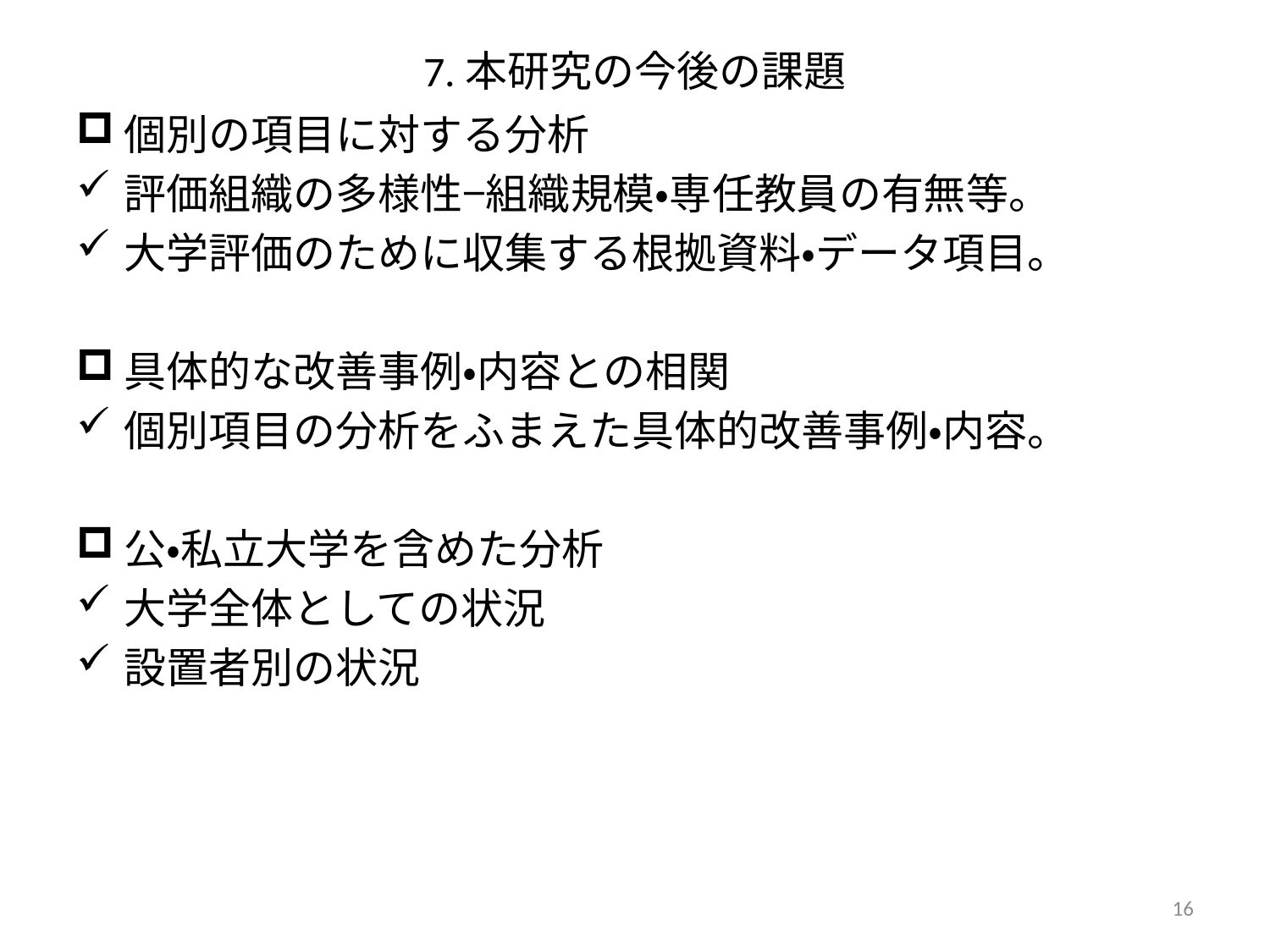

7.本研究の今後の課題
個別の項目に対する分析
評価組織の多様性−組織規模・専任教員の有無等。
大学評価のために収集する根拠資料・データ項目。

具体的な改善事例・内容との相関
個別項目の分析をふまえた具体的改善事例・内容。

公・私立大学を含めた分析
大学全体としての状況
設置者別の状況
16